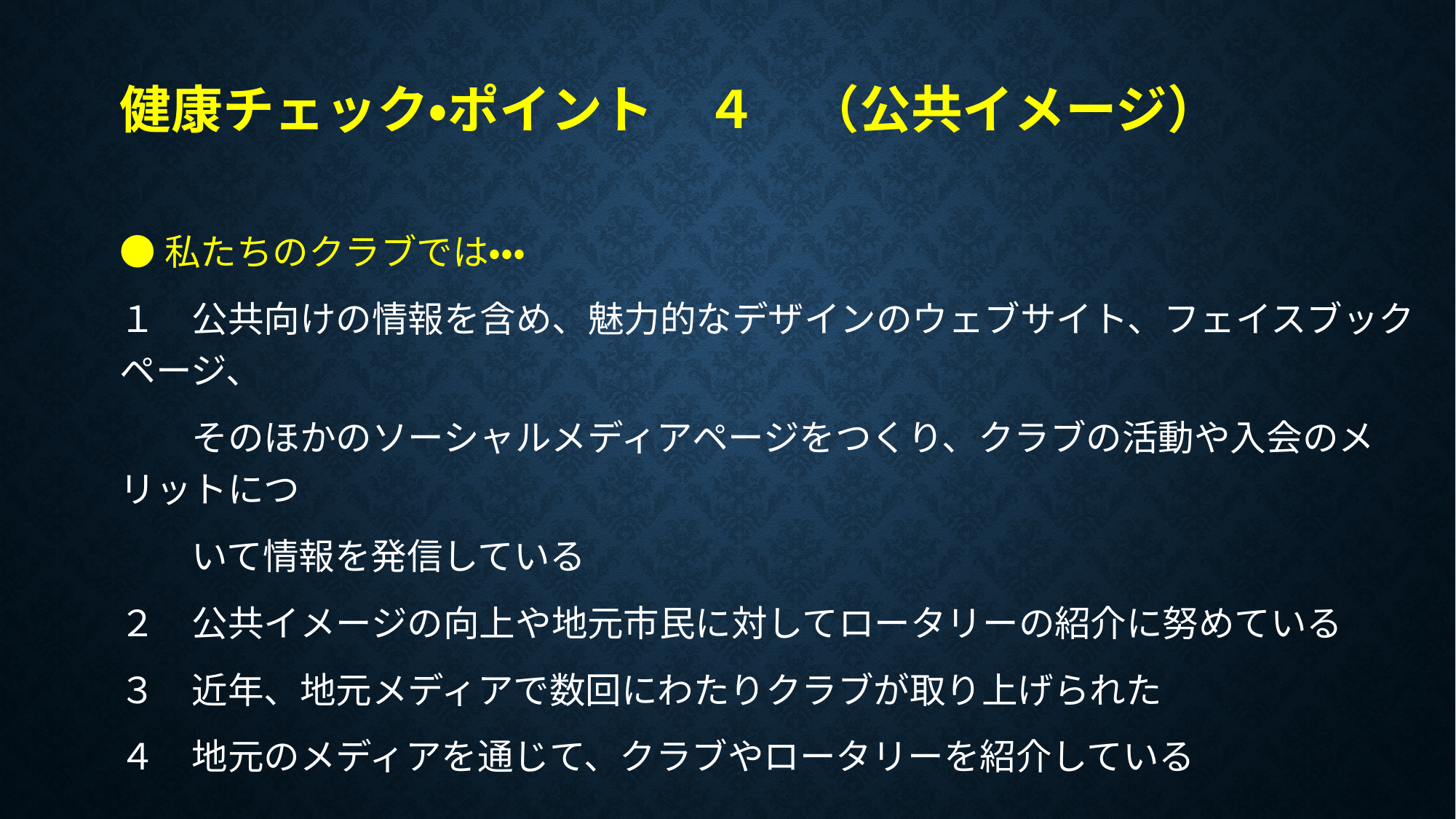

# 健康チェック・ポイント　４　（公共イメージ）
●私たちのクラブでは・・・
１　公共向けの情報を含め、魅力的なデザインのウェブサイト、フェイスブックページ、
　　そのほかのソーシャルメディアページをつくり、クラブの活動や入会のメリットにつ
　　いて情報を発信している
２　公共イメージの向上や地元市民に対してロータリーの紹介に努めている
３　近年、地元メディアで数回にわたりクラブが取り上げられた
４　地元のメディアを通じて、クラブやロータリーを紹介している